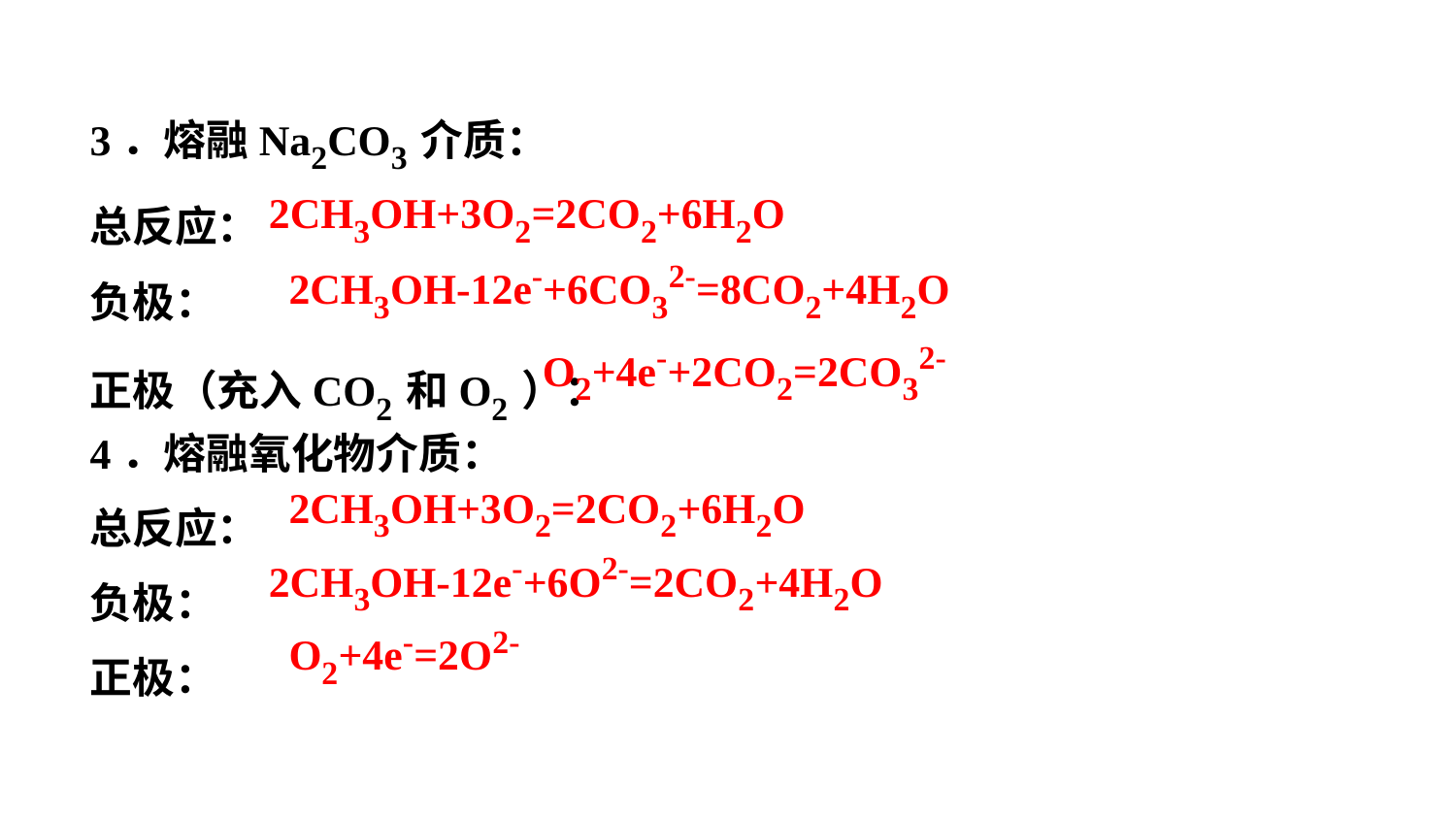

3．熔融Na2CO3介质：
总反应：
负极：
正极（充入CO2和O2）：
4．熔融氧化物介质：
总反应：
负极：
正极：
2CH3OH+3O2=2CO2+6H2O
2CH3OH-12e-+6CO32-=8CO2+4H2O

O2+4e-+2CO2=2CO32-
2CH3OH+3O2=2CO2+6H2O
2CH3OH-12e-+6O2-=2CO2+4H2O
O2+4e-=2O2-